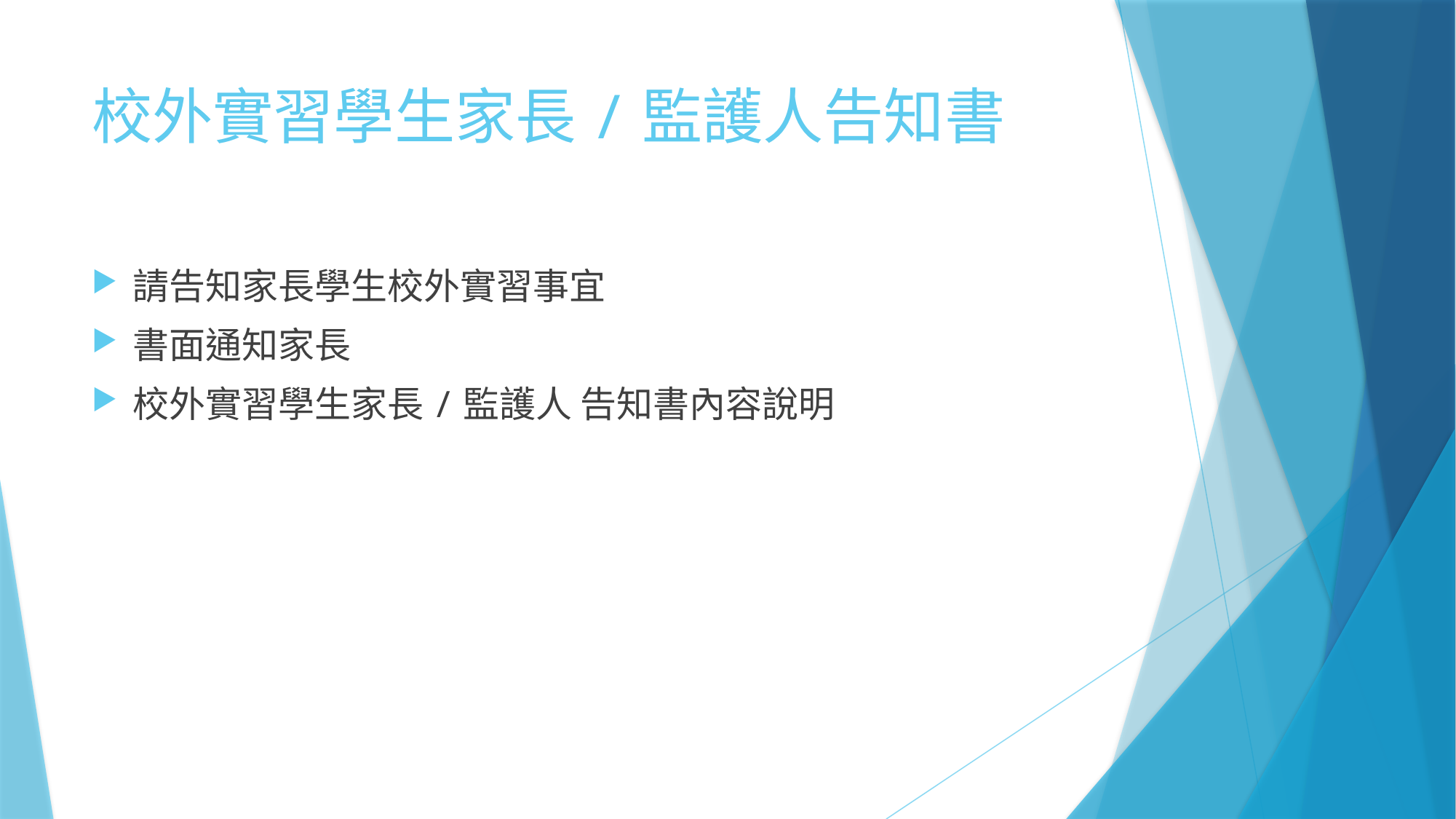

# 校外實習學生家長/監護人告知書
請告知家長學生校外實習事宜
書面通知家長
校外實習學生家長/監護人 告知書內容說明